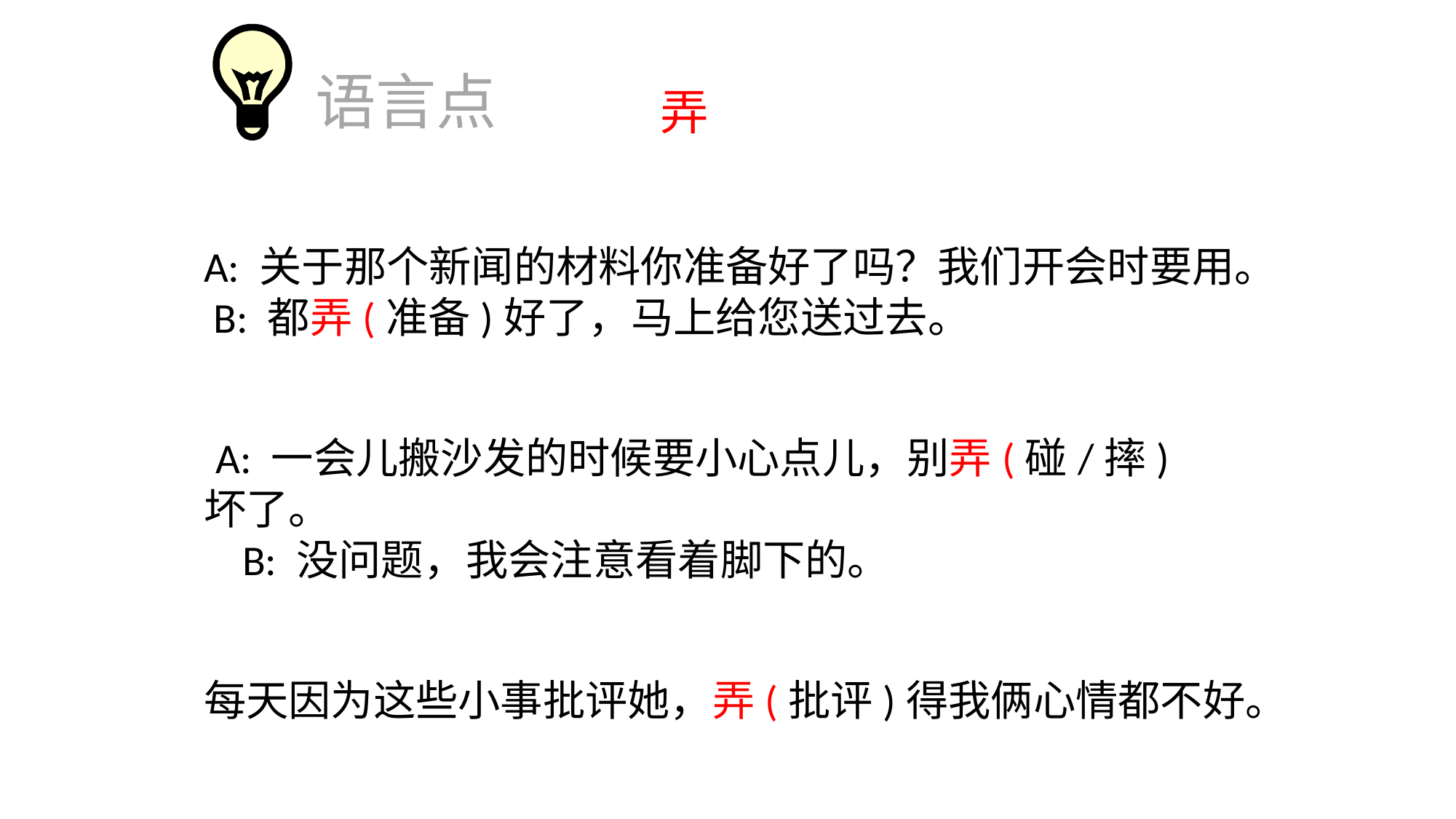

语言点
弄
A: 关于那个新闻的材料你准备好了吗？我们开会时要用。
 B: 都弄(准备)好了，马上给您送过去。
 A: 一会儿搬沙发的时候要小心点儿，别弄(碰/摔)坏了。
    B: 没问题，我会注意看着脚下的。
每天因为这些小事批评她，弄(批评)得我俩心情都不好。